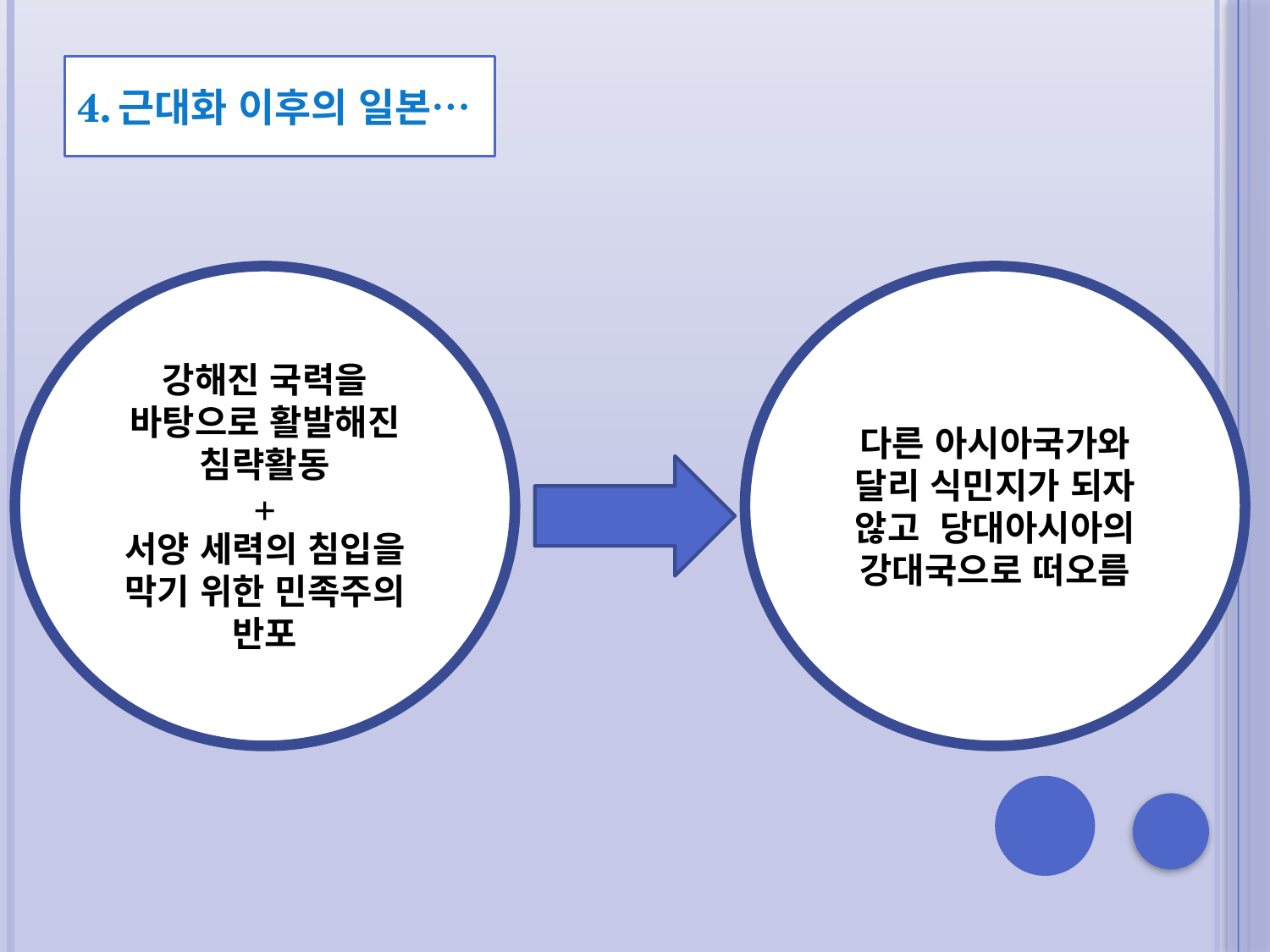

# 4.근대화 이후의 일본…

강해진 국력을 바탕으로 활발해진 침략활동
+
서양 세력의 침입을 막기 위한 민족주의 반포

다른 아시아국가와 달리 식민지가 되자 않고  당대아시아의 강대국으로 떠오름